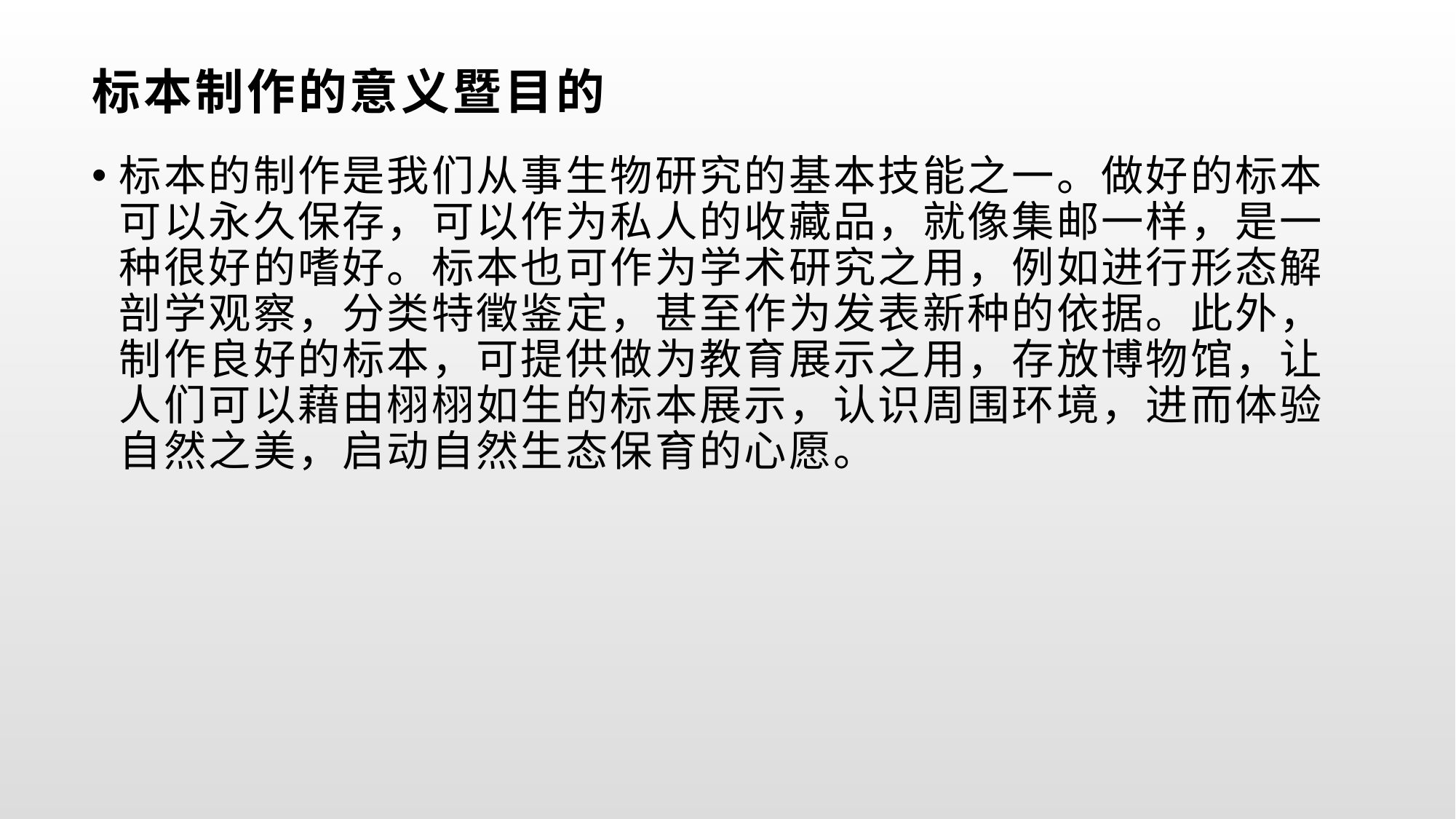

# 标本制作的意义暨目的
标本的制作是我们从事生物研究的基本技能之一。做好的标本可以永久保存，可以作为私人的收藏品，就像集邮一样，是一种很好的嗜好。标本也可作为学术研究之用，例如进行形态解剖学观察，分类特徵鉴定，甚至作为发表新种的依据。此外，制作良好的标本，可提供做为教育展示之用，存放博物馆，让人们可以藉由栩栩如生的标本展示，认识周围环境，进而体验自然之美，启动自然生态保育的心愿。